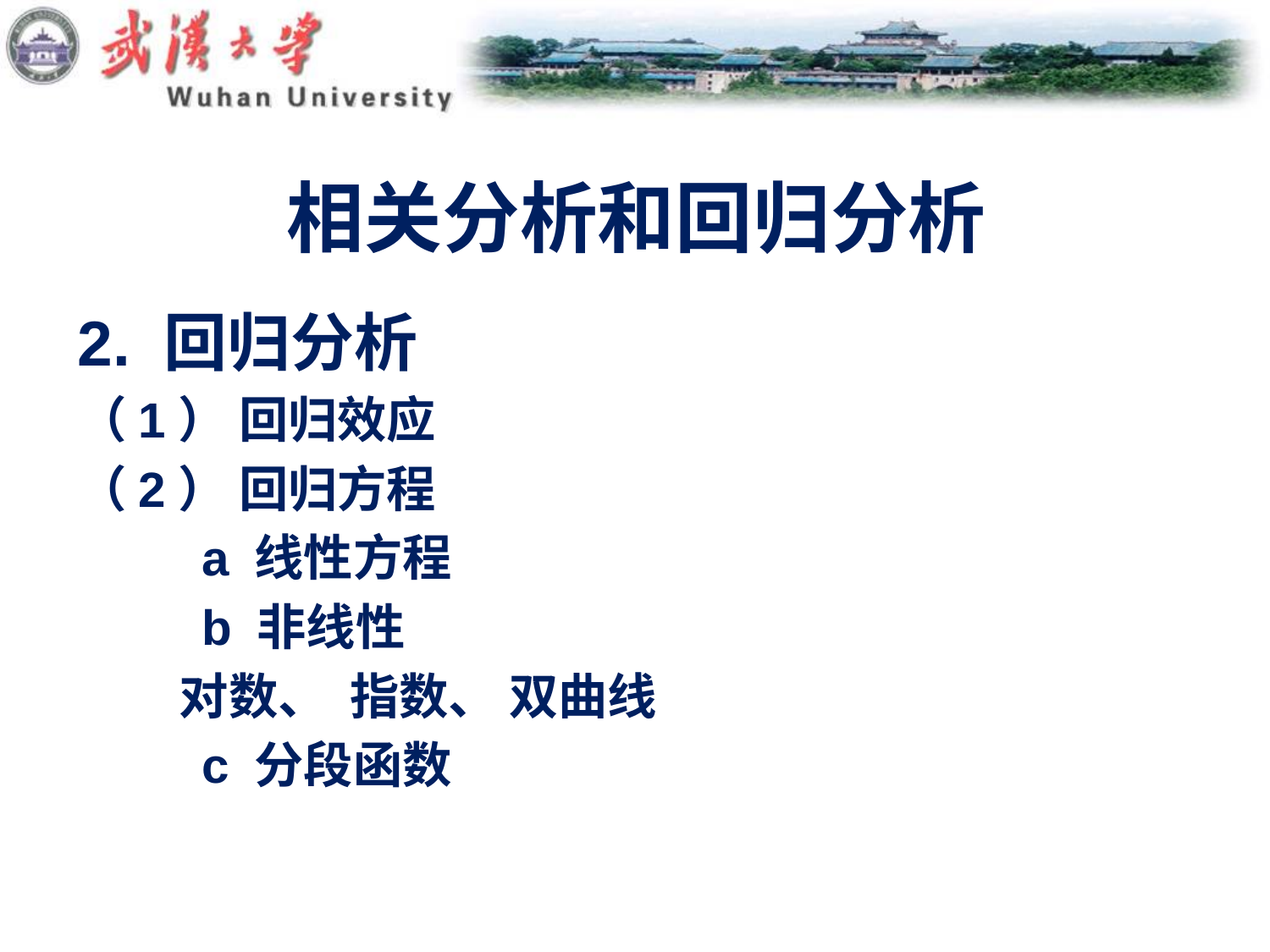

# 相关分析和回归分析
2. 回归分析
（1） 回归效应
（2） 回归方程
         a 线性方程
         b 非线性
        对数、  指数、 双曲线
         c 分段函数